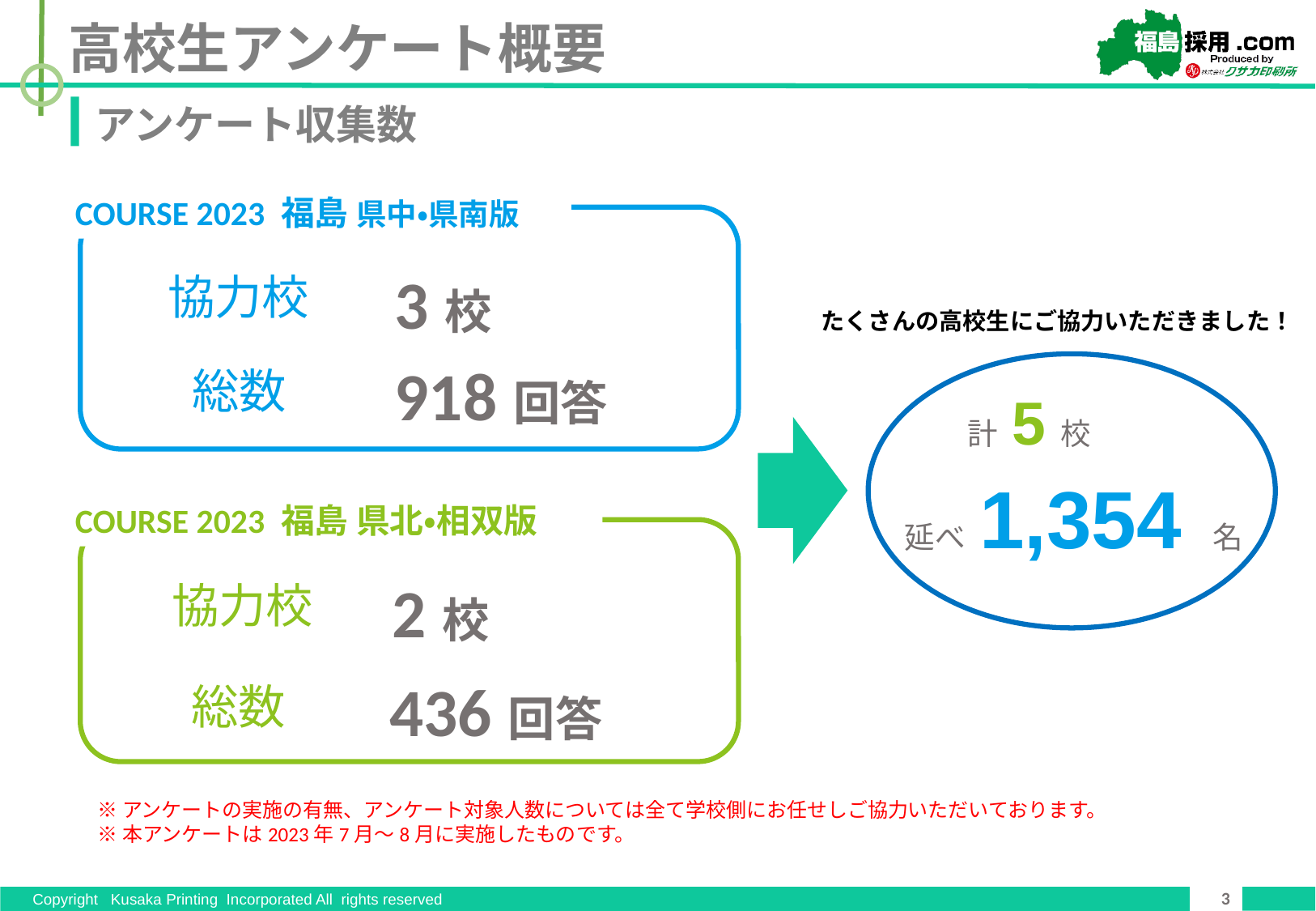

高校生アンケート概要
アンケート収集数
COURSE 2023 福島 県中・県南版

3校
協力校
918回答
総数
たくさんの高校生にご協力いただきました！

計 5校

延べ 1,354 名
COURSE 2023 福島 県北・相双版

2校
協力校
436回答
総数
※アンケートの実施の有無、アンケート対象人数については全て学校側にお任せしご協力いただいております。
※本アンケートは2023年7月～8月に実施したものです。